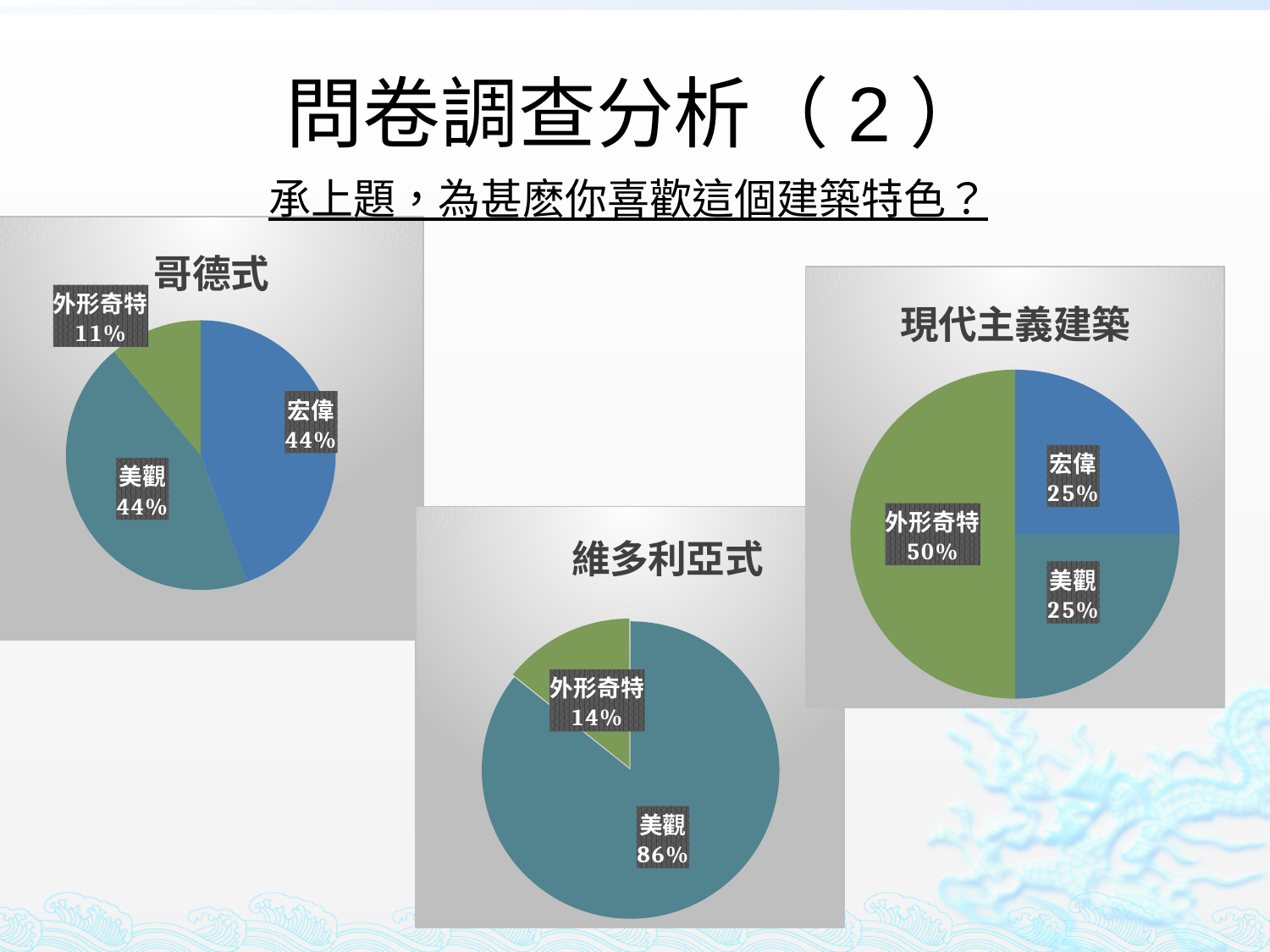

# 問卷調查分析（2）
承上題，為甚麽你喜歡這個建築特色？

### Chart:

| Category | 哥德式 |
|---|---|
| 宏偉 | 4.0 |
| 美觀 | 4.0 |
| 外形奇特 | 1.0 |

### Chart:

| Category | 現代主義建築 |
|---|---|
| 宏偉 | 1.0 |
| 美觀 | 1.0 |
| 外形奇特 | 2.0 |

### Chart:

| Category | 維多利亞式 |
|---|---|
| 宏偉 | 0.0 |
| 美觀 | 6.0 |
| 外形奇特 | 1.0 |